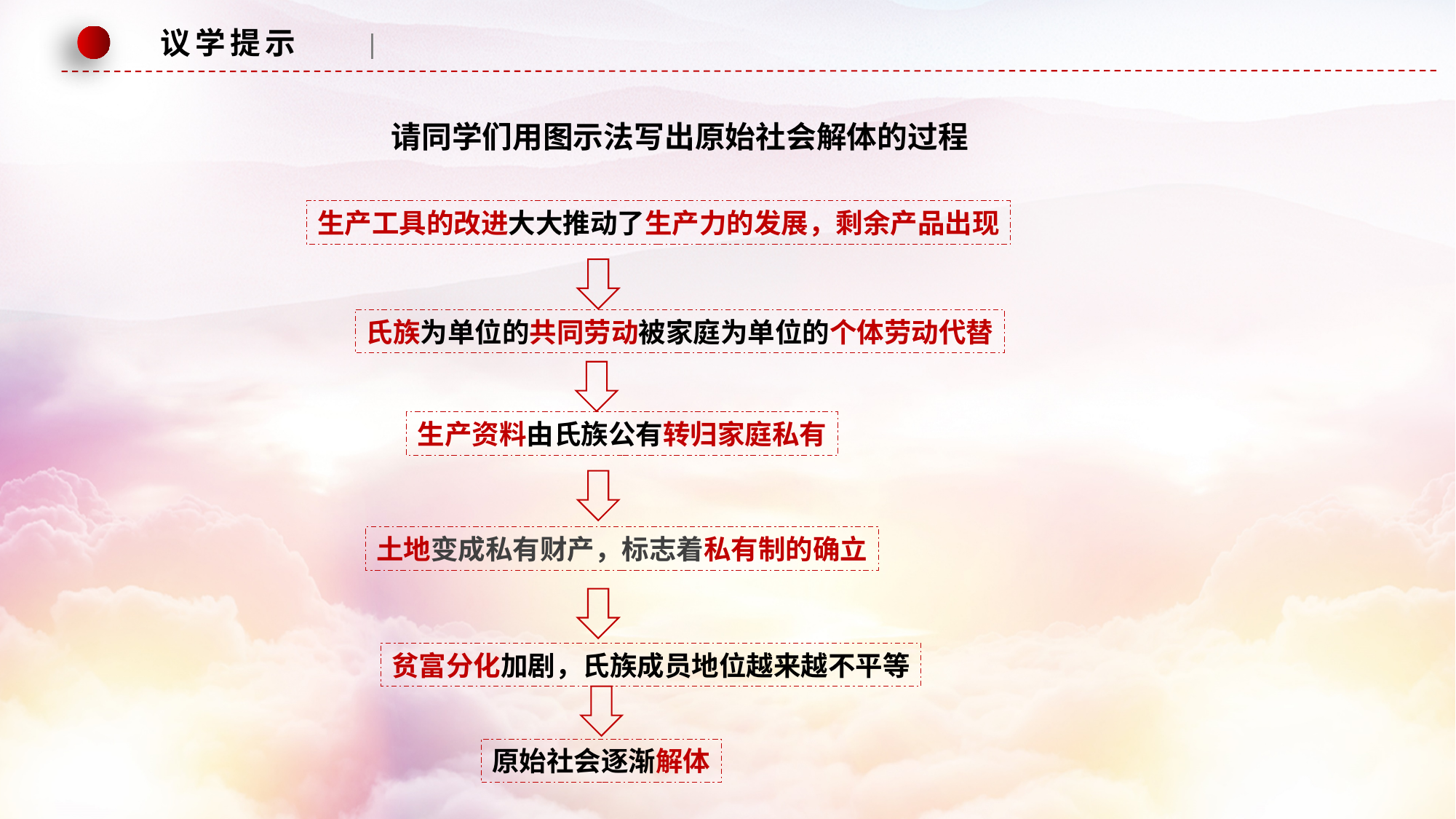

议学提示

请同学们用图示法写出原始社会解体的过程
生产工具的改进大大推动了生产力的发展，剩余产品出现

氏族为单位的共同劳动被家庭为单位的个体劳动代替

生产资料由氏族公有转归家庭私有

土地变成私有财产，标志着私有制的确立

贫富分化加剧，氏族成员地位越来越不平等

原始社会逐渐解体